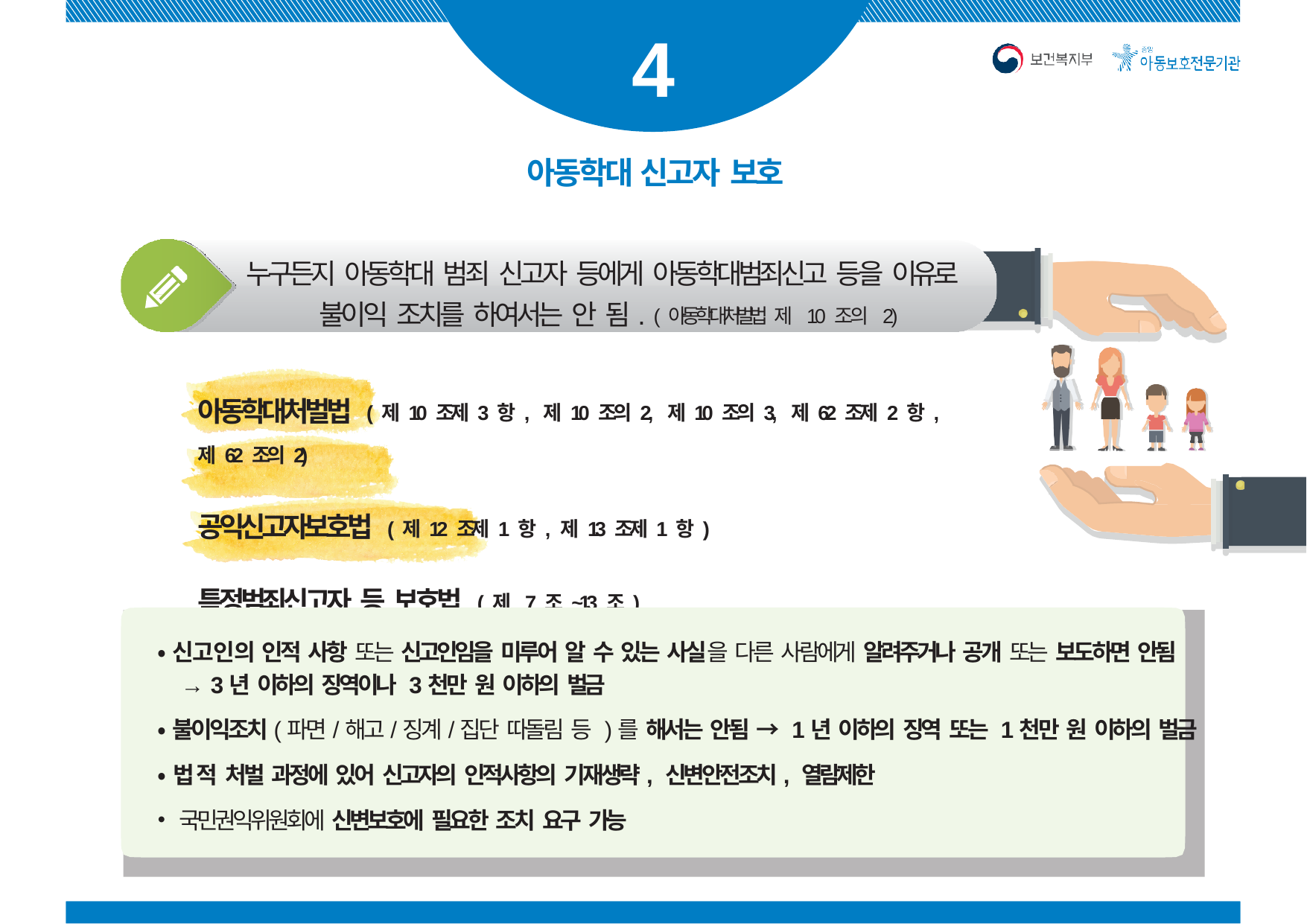

# 4

아동학대 신고자 보호

누구든지 아동학대 범죄 신고자 등에게 아동학대범죄신고 등을 이유로  불이익 조치를 하여서는 안 됨. (아동학대처벌법 제 10조의 2)

아동학대처벌법 (제10조제3항, 제10조의2, 제10조의3, 제62조제2항, 제62조의2)

공익신고자보호법 (제12조제1항, 제13조제1항)

특정범죄신고자 등 보호법 (제 7조~13조)

•신고인의 인적 사항 또는 신고인임을 미루어 알 수 있는 사실을 다른 사람에게 알려주거나 공개 또는 보도하면 안됨
→ 3년 이하의 징역이나 3천만 원 이하의 벌금
•불이익조치(파면/해고/징계/집단 따돌림 등 )를 해서는 안됨 → 1년 이하의 징역 또는 1천만 원 이하의 벌금
•법적 처벌 과정에 있어 신고자의 인적사항의 기재생략, 신변안전조치, 열람제한
국민권익위원회에 신변보호에 필요한 조치 요구 가능